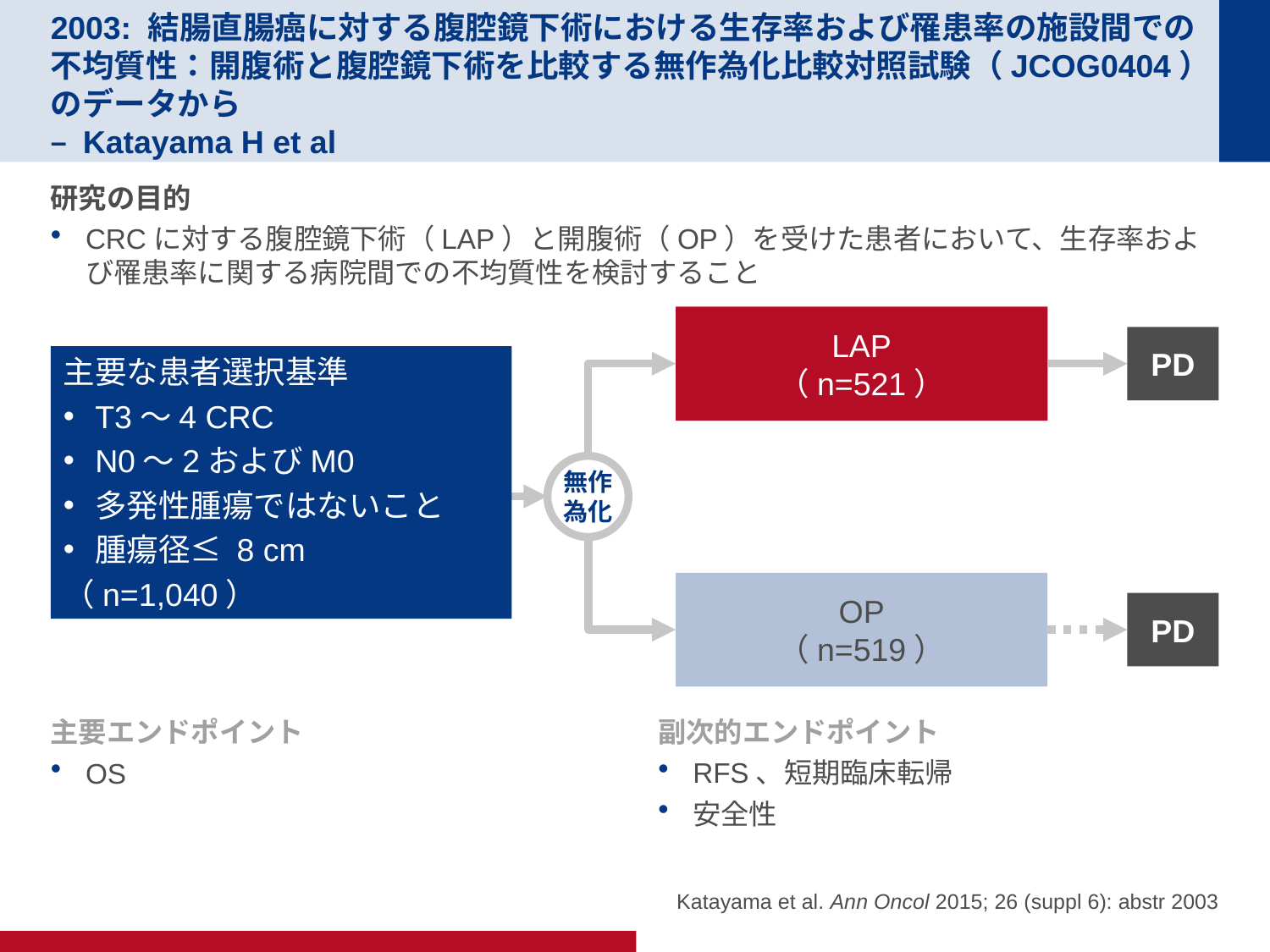

# 2003: 結腸直腸癌に対する腹腔鏡下術における生存率および罹患率の施設間での不均質性：開腹術と腹腔鏡下術を比較する無作為化比較対照試験（JCOG0404）のデータから – Katayama H et al
研究の目的
CRCに対する腹腔鏡下術（LAP）と開腹術（OP）を受けた患者において、生存率および罹患率に関する病院間での不均質性を検討すること
LAP
（n=521）
PD
主要な患者選択基準
T3～4 CRC
N0～2およびM0
多発性腫瘍ではないこと
腫瘍径≤ 8 cm
（n=1,040）
無作
為化
OP
（n=519）
PD
主要エンドポイント
OS

副次的エンドポイント
RFS、短期臨床転帰
安全性
Katayama et al. Ann Oncol 2015; 26 (suppl 6): abstr 2003